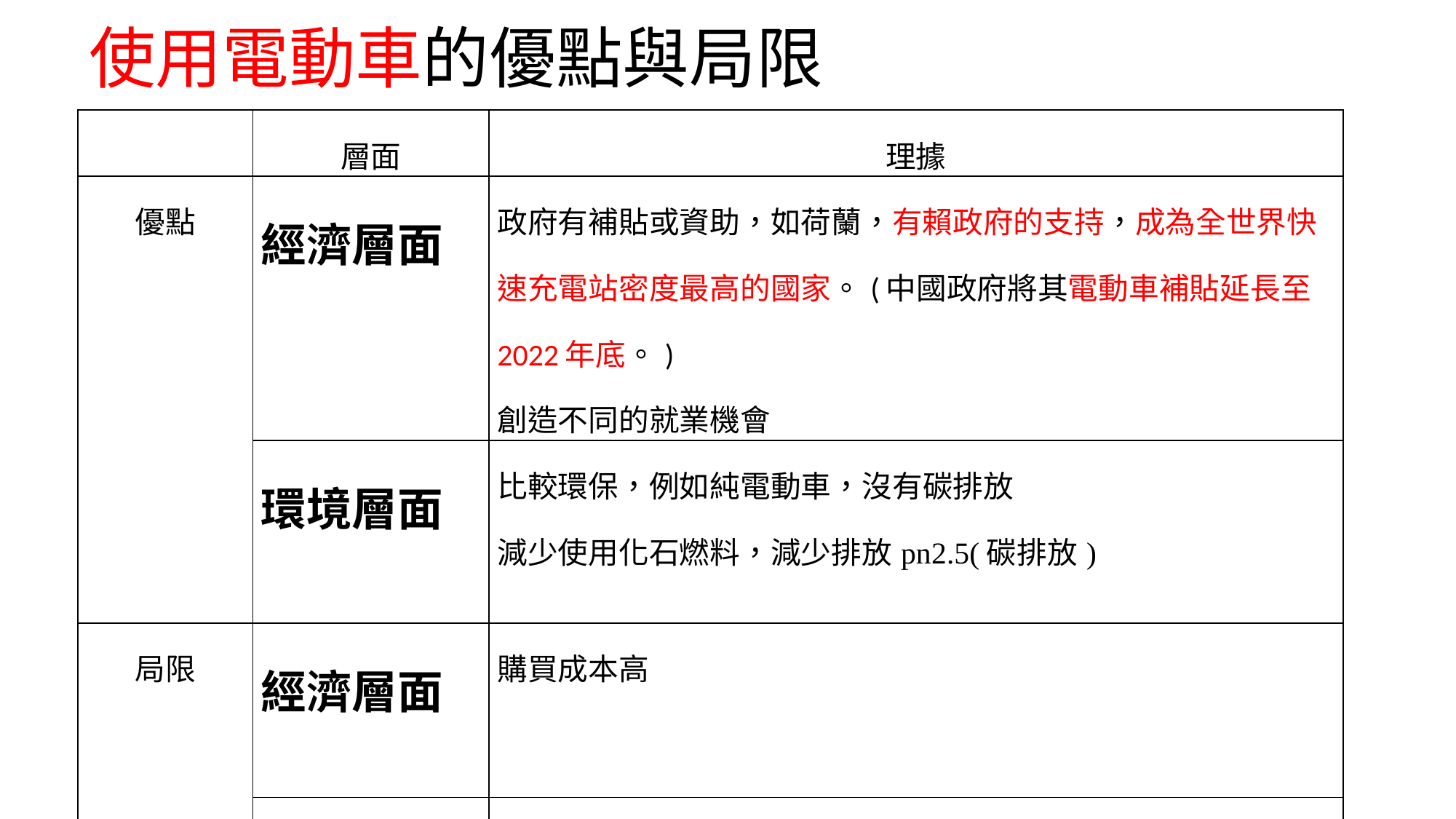

# 使用電動車的優點與局限
|  | 層面 | 理據 |
| --- | --- | --- |
| 優點 | 經濟層面 | 政府有補貼或資助，如荷蘭，有賴政府的支持，成為全世界快速充電站密度最高的國家。(中國政府將其電動車補貼延長至2022年底。) 創造不同的就業機會 |
|  | 環境層面 | 比較環保，例如純電動車，沒有碳排放 減少使用化石燃料，減少排放pn2.5(碳排放) |
| 局限 | 經濟層面 | 購買成本高 |
|  | 配套問題 | 每個停車場只有一小部分有配套的充電設施。 |